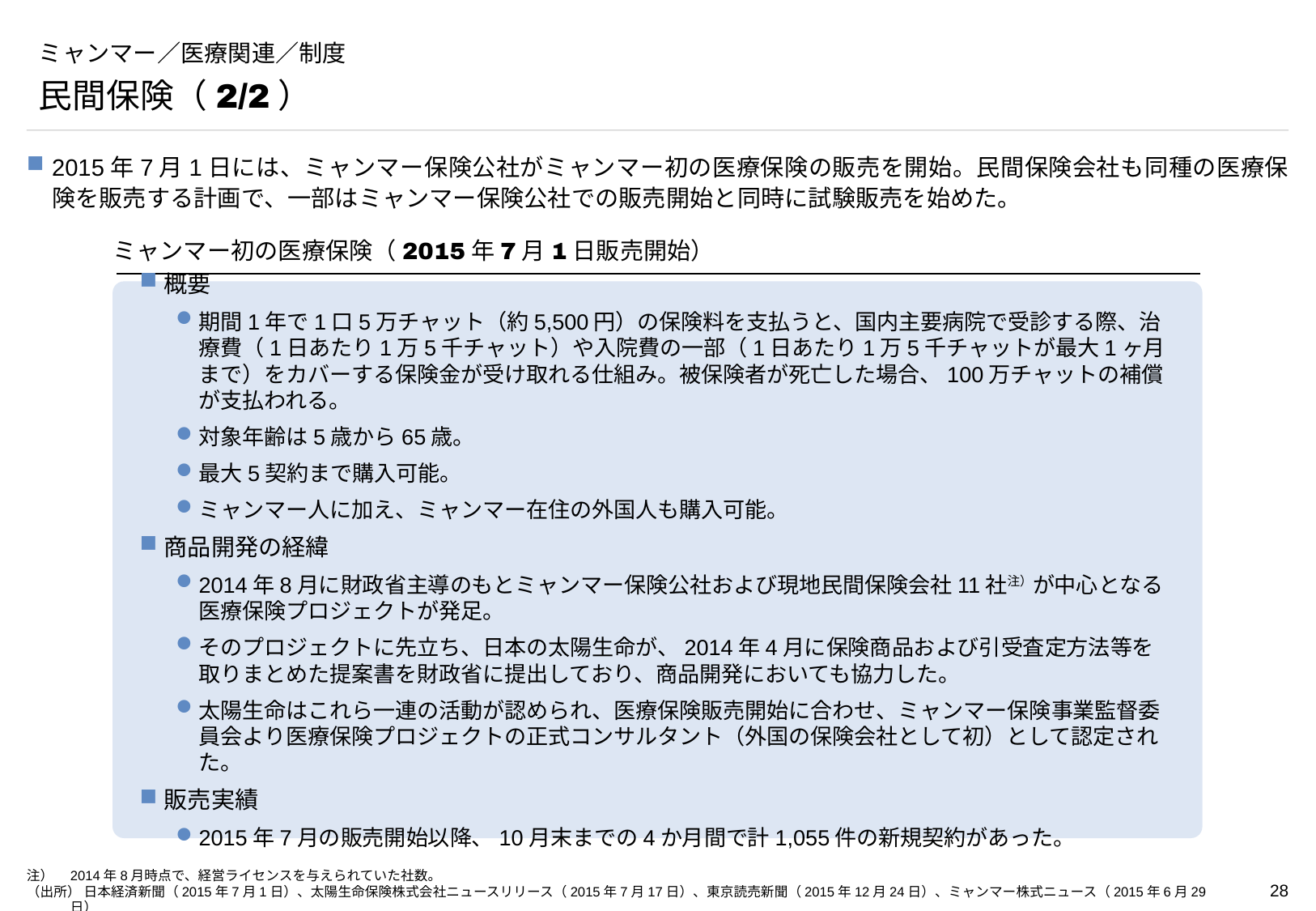

# ミャンマー／医療関連／制度
民間保険（2/2）
2015年7月1日には、ミャンマー保険公社がミャンマー初の医療保険の販売を開始。民間保険会社も同種の医療保険を販売する計画で、一部はミャンマー保険公社での販売開始と同時に試験販売を始めた。
ミャンマー初の医療保険（2015年7月1日販売開始）
概要
期間1年で1口5万チャット（約5,500円）の保険料を支払うと、国内主要病院で受診する際、治療費（1日あたり1万5千チャット）や入院費の一部（1日あたり1万5千チャットが最大1ヶ月まで）をカバーする保険金が受け取れる仕組み。被保険者が死亡した場合、100万チャットの補償が支払われる。
対象年齢は5歳から65歳。
最大5契約まで購入可能。
ミャンマー人に加え、ミャンマー在住の外国人も購入可能。
商品開発の経緯
2014年8月に財政省主導のもとミャンマー保険公社および現地民間保険会社11社注）が中心となる医療保険プロジェクトが発足。
そのプロジェクトに先立ち、日本の太陽生命が、2014年4月に保険商品および引受査定方法等を取りまとめた提案書を財政省に提出しており、商品開発においても協力した。
太陽生命はこれら一連の活動が認められ、医療保険販売開始に合わせ、ミャンマー保険事業監督委員会より医療保険プロジェクトの正式コンサルタント（外国の保険会社として初）として認定された。
販売実績
2015年7月の販売開始以降、10月末までの4か月間で計1,055件の新規契約があった。
注）	2014年8月時点で、経営ライセンスを与えられていた社数。
（出所） 日本経済新聞（2015年7月1日）、太陽生命保険株式会社ニュースリリース（2015年7月17日）、東京読売新聞（2015年12月24日）、ミャンマー株式ニュース（2015年6月29日）